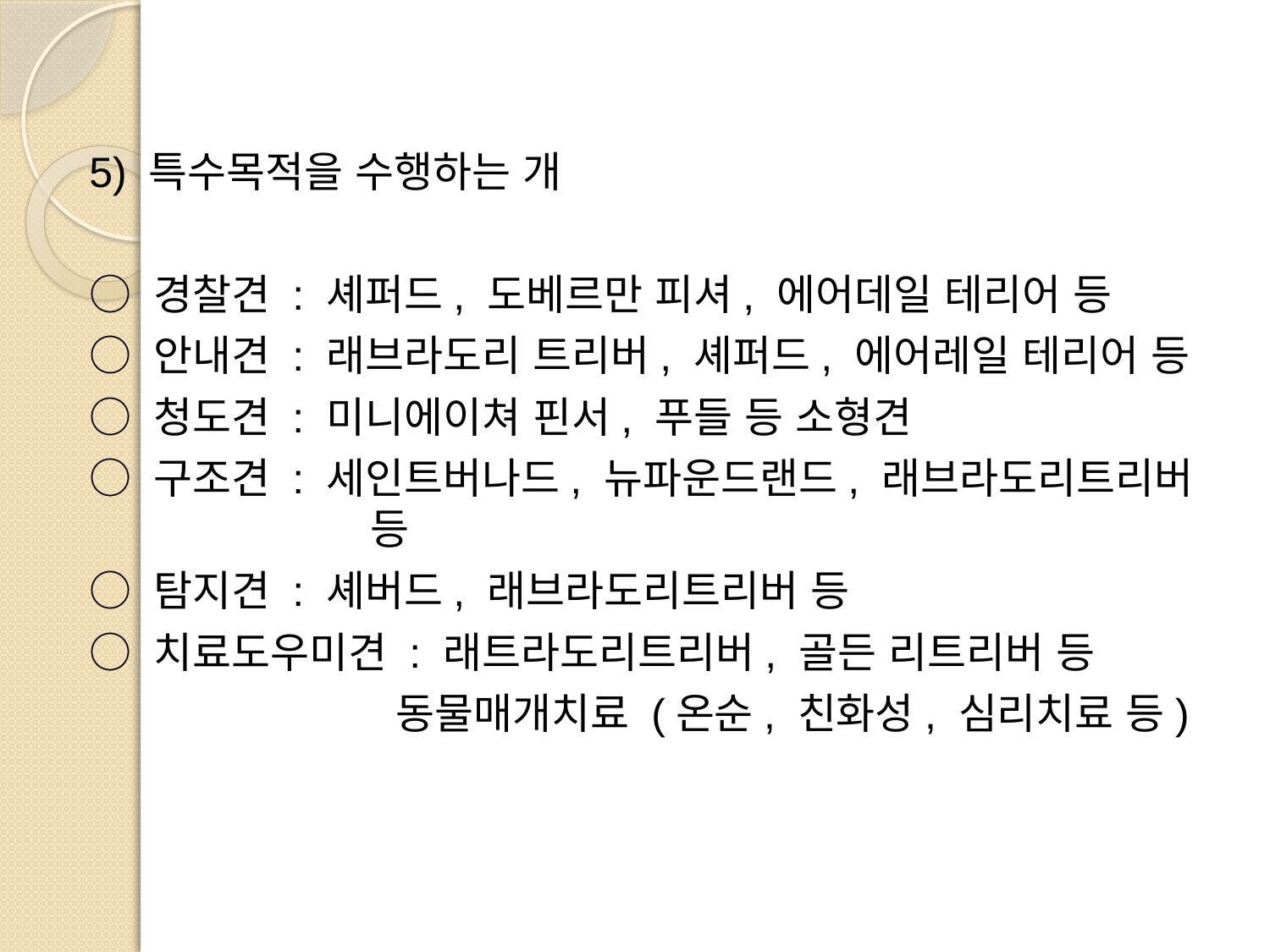

5) 특수목적을 수행하는 개

   ○ 경찰견 : 셰퍼드, 도베르만 피셔, 에어데일 테리어 등
   ○ 안내견 : 래브라도리 트리버, 셰퍼드, 에어레일 테리어 등
   ○ 청도견 : 미니에이쳐 핀서, 푸들 등 소형견
   ○ 구조견 : 세인트버나드, 뉴파운드랜드, 래브라도리트리버  		  등
   ○ 탐지견 : 셰버드, 래브라도리트리버 등
   ○ 치료도우미견 : 래트라도리트리버, 골든 리트리버 등
                            동물매개치료 (온순, 친화성, 심리치료 등)